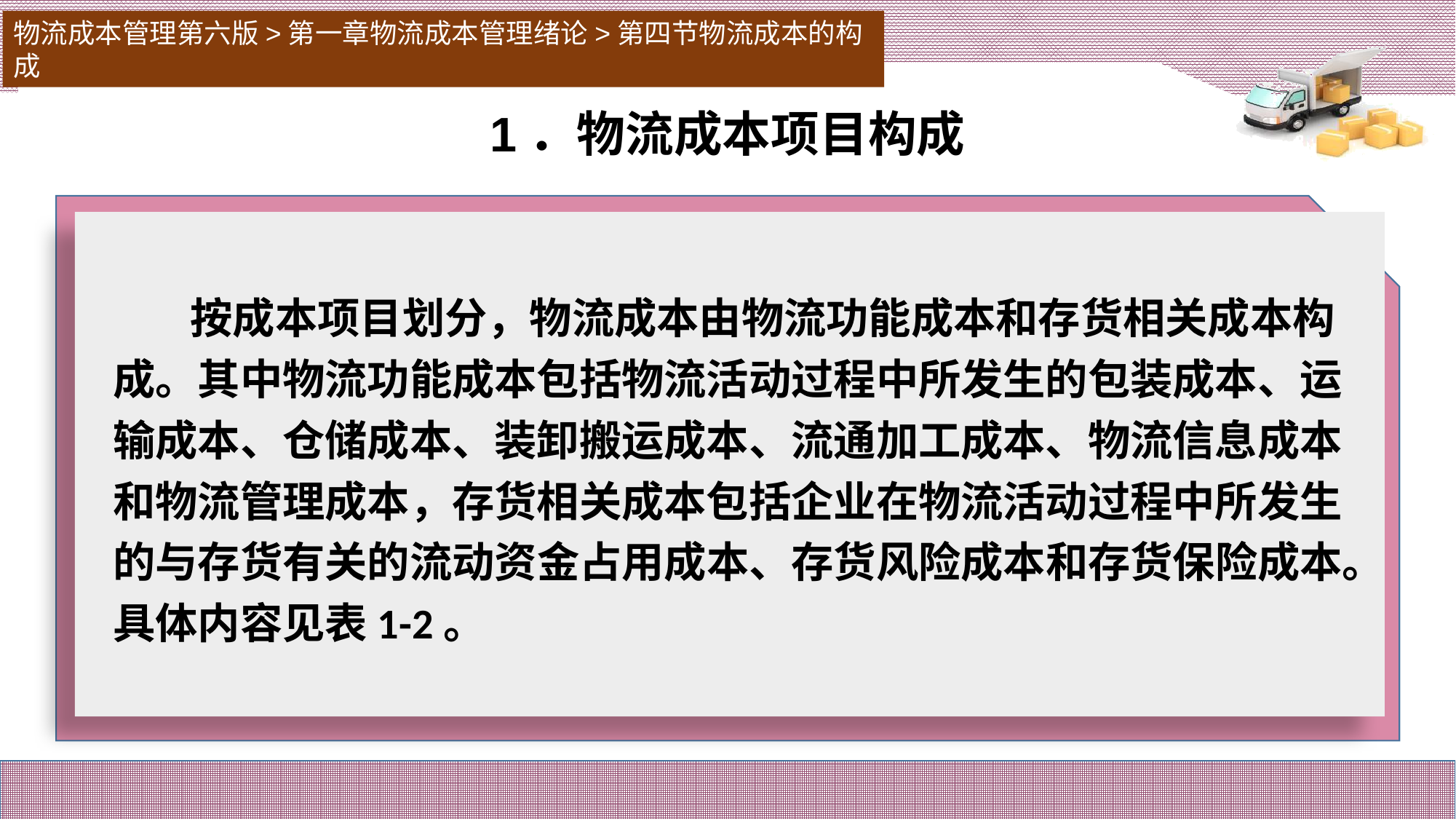

物流成本管理第六版>第一章物流成本管理绪论>第四节物流成本的构成
1．物流成本项目构成
# 按成本项目划分，物流成本由物流功能成本和存货相关成本构成。其中物流功能成本包括物流活动过程中所发生的包装成本、运输成本、仓储成本、装卸搬运成本、流通加工成本、物流信息成本和物流管理成本，存货相关成本包括企业在物流活动过程中所发生的与存货有关的流动资金占用成本、存货风险成本和存货保险成本。具体内容见表1-2。